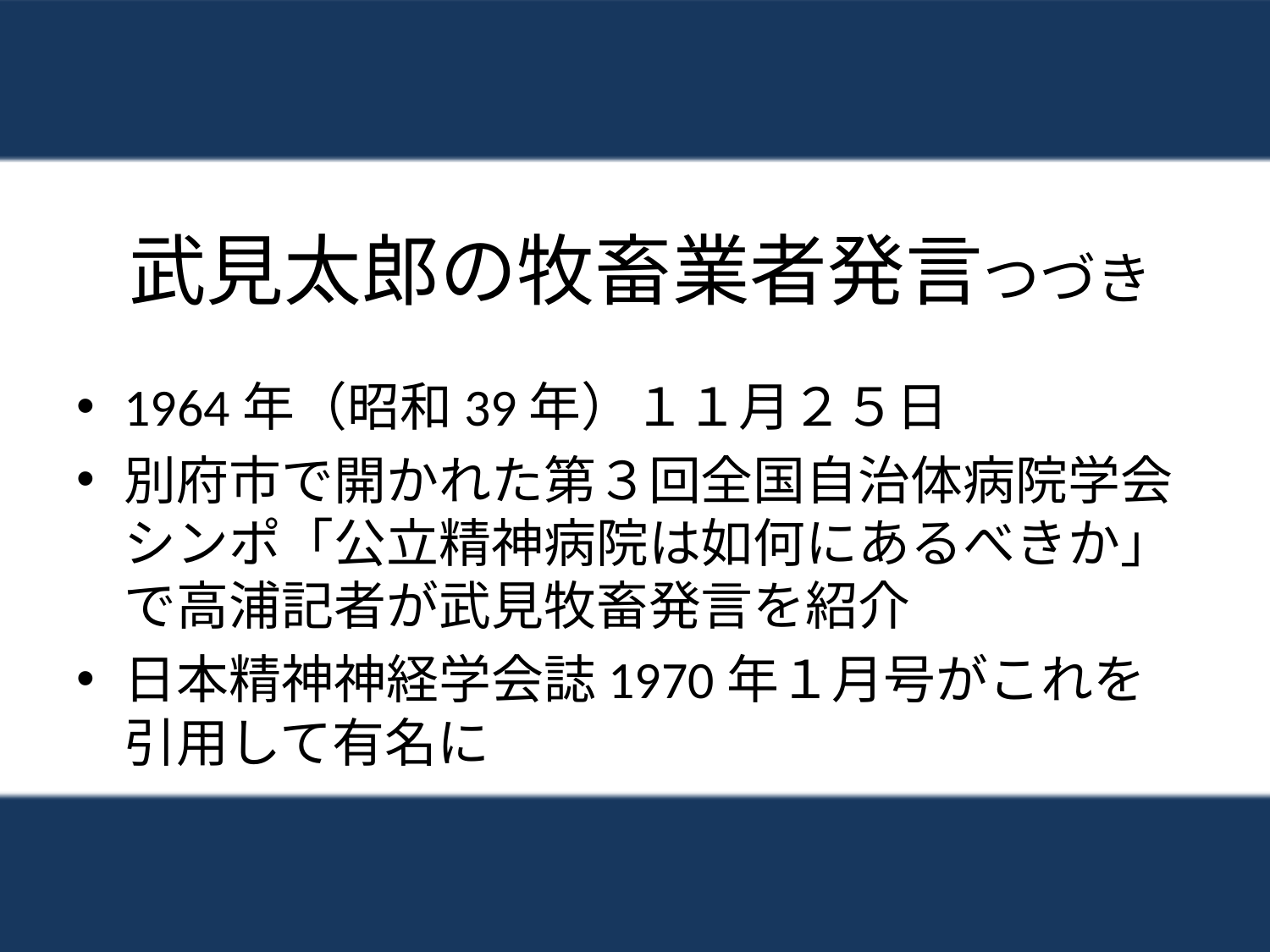

# 武見太郎の牧畜業者発言つづき
1964年（昭和39年）１１月２５日
別府市で開かれた第３回全国自治体病院学会シンポ「公立精神病院は如何にあるべきか」で高浦記者が武見牧畜発言を紹介
日本精神神経学会誌1970年１月号がこれを引用して有名に